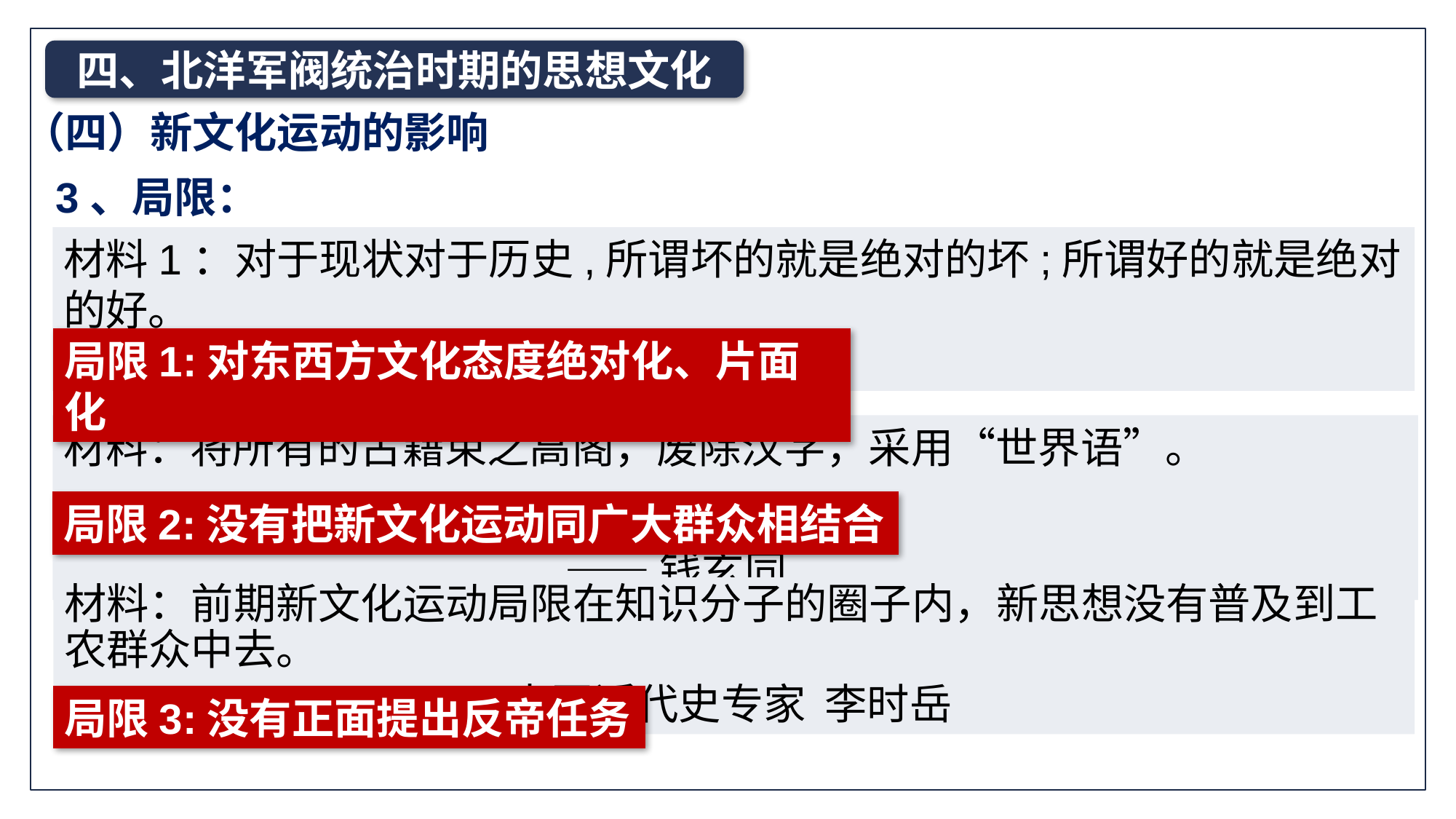

四、北洋军阀统治时期的思想文化
（四）新文化运动的影响
3、局限：
材料1：对于现状对于历史,所谓坏的就是绝对的坏;所谓好的就是绝对的好。
                                                     ——毛泽东
局限1:对东西方文化态度绝对化、片面化
材料：将所有的古籍束之高阁，废除汉字，采用“世界语”。
                                                     ——钱玄同
局限2:没有把新文化运动同广大群众相结合
材料：前期新文化运动局限在知识分子的圈子内，新思想没有普及到工农群众中去。
                                     ——中国近代史专家  李时岳
局限3:没有正面提出反帝任务